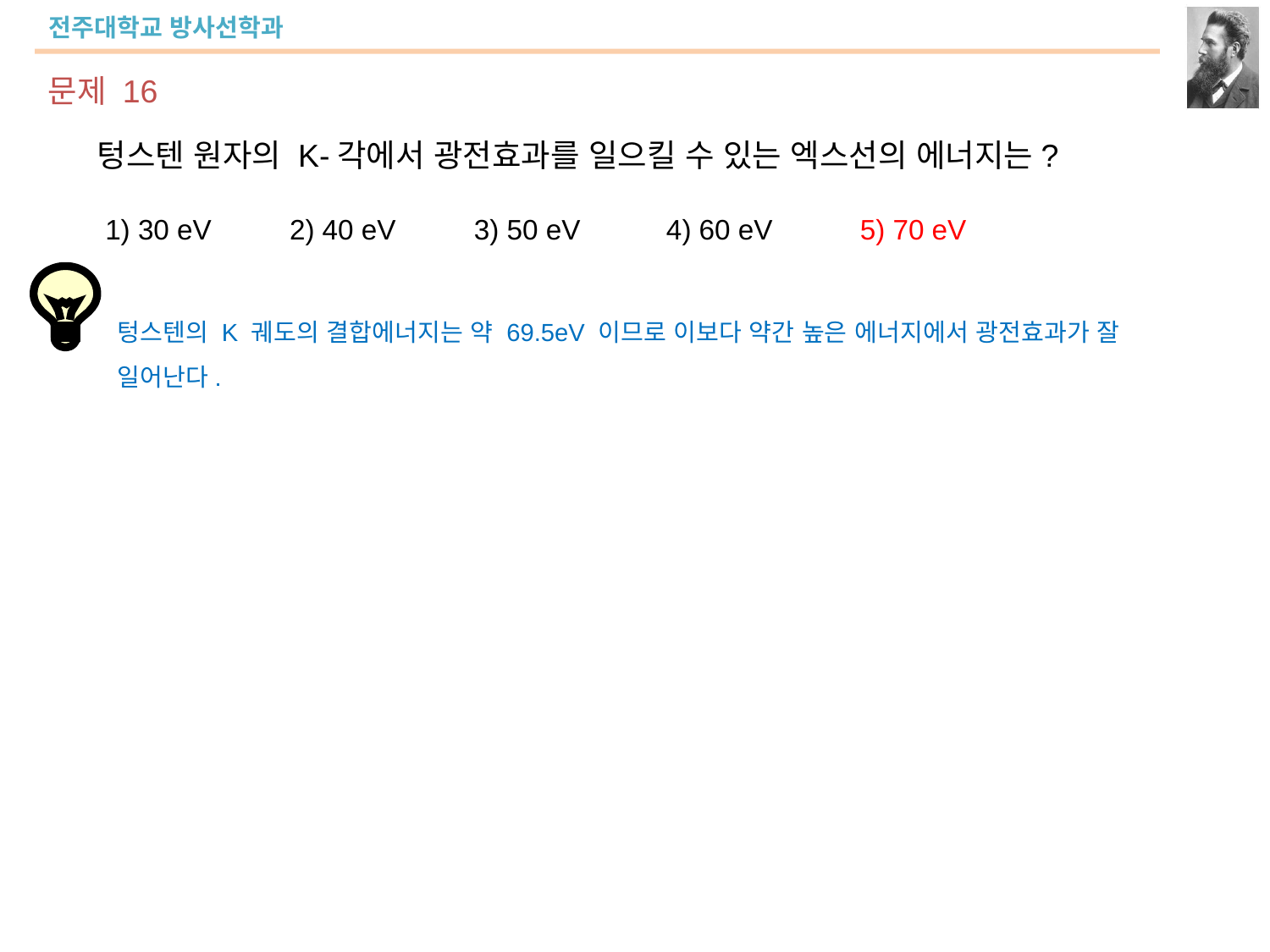

문제 16
텅스텐 원자의 K-각에서 광전효과를 일으킬 수 있는 엑스선의 에너지는?

 1) 30 eV          2) 40 eV          3) 50 eV           4) 60 eV           5) 70 eV

텅스텐의 K 궤도의 결합에너지는 약 69.5eV 이므로 이보다 약간 높은 에너지에서 광전효과가 잘 일어난다.